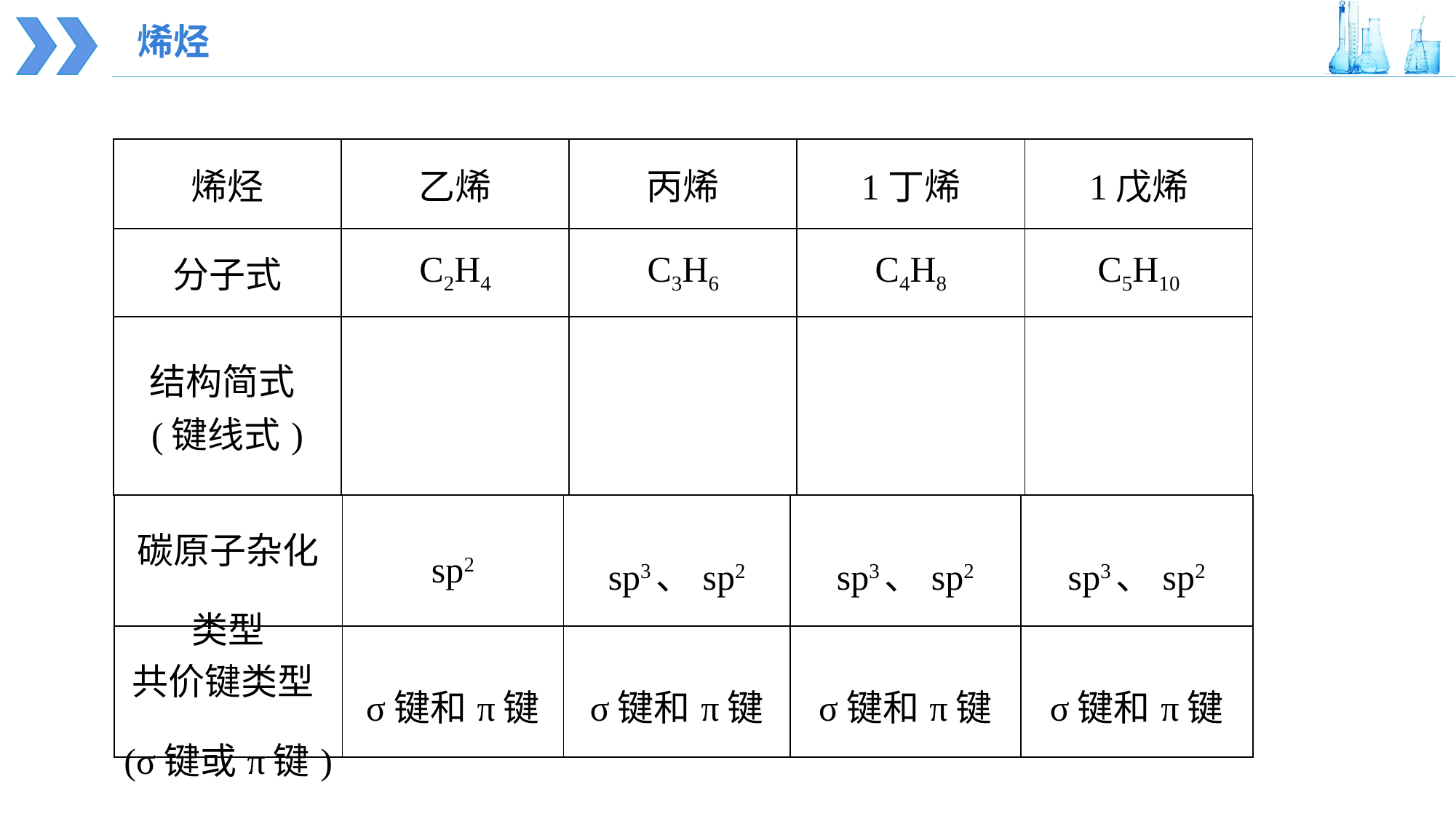

烯烃
| 烯烃 | 乙烯 | 丙烯 | 1­丁烯 | 1­戊烯 |
| --- | --- | --- | --- | --- |
| 分子式 | C2H4 | C3H6 | C4H8 | C5H10 |
| 结构简式(键线式) |  |  |  |  |
| 碳原子杂化类型 | sp2 | sp3、sp2 | sp3、sp2 | sp3、sp2 |
| --- | --- | --- | --- | --- |
| 共价键类型(σ键或π键) | σ键和π键 | σ键和π键 | σ键和π键 | σ键和π键 |